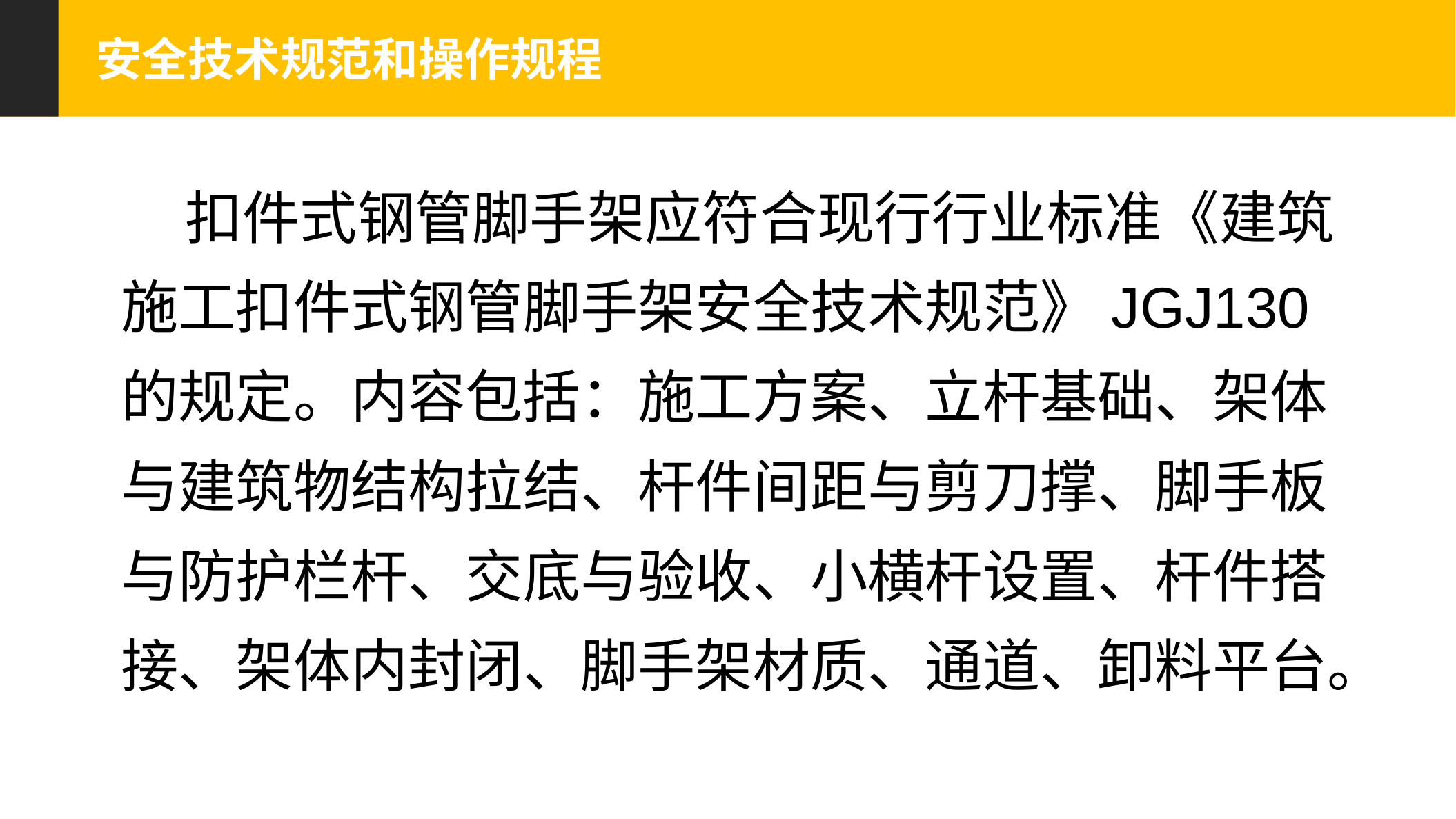

安全技术规范和操作规程
    扣件式钢管脚手架应符合现行行业标准《建筑施工扣件式钢管脚手架安全技术规范》JGJ130的规定。内容包括：施工方案、立杆基础、架体与建筑物结构拉结、杆件间距与剪刀撑、脚手板与防护栏杆、交底与验收、小横杆设置、杆件搭接、架体内封闭、脚手架材质、通道、卸料平台。